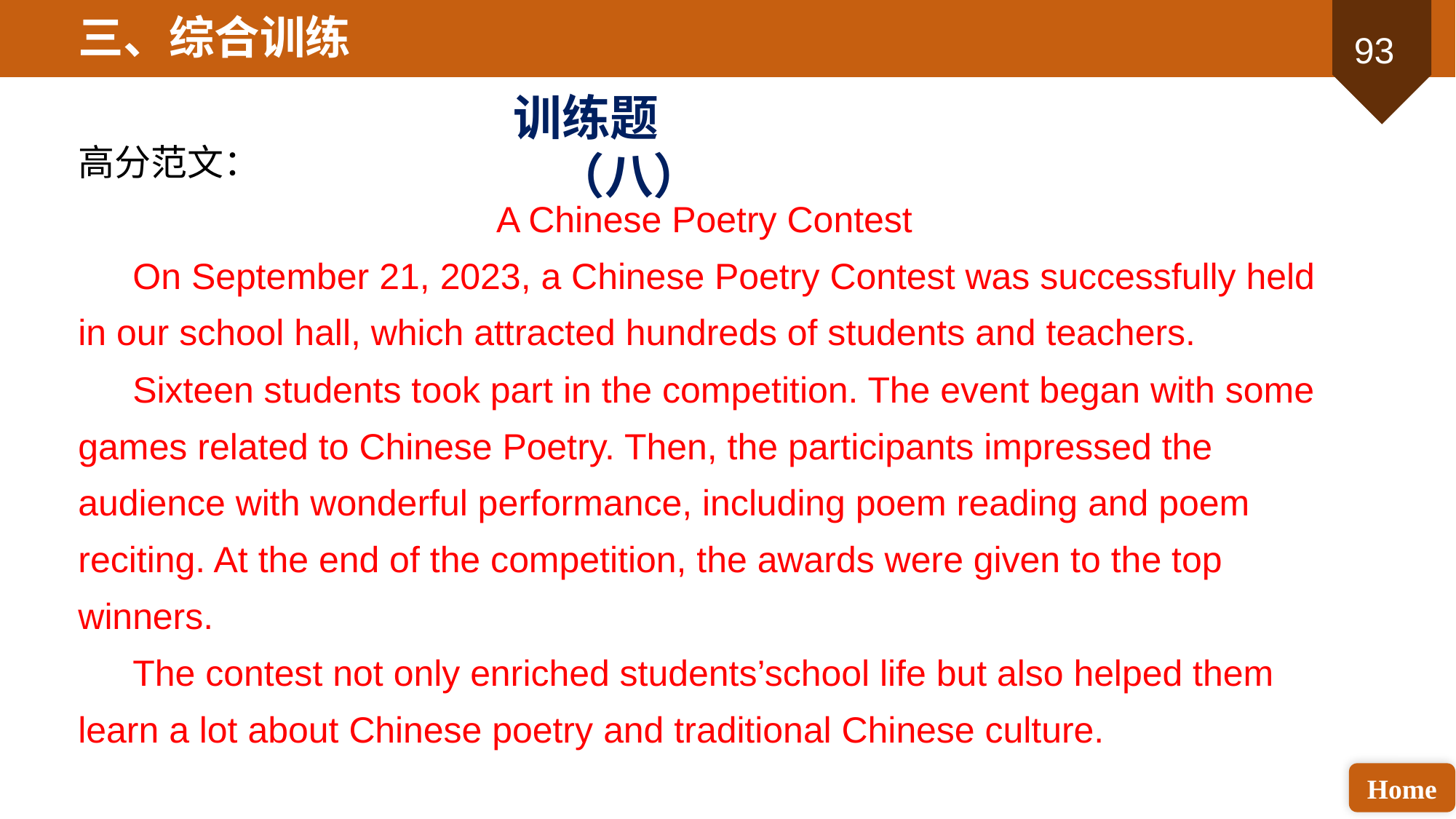

三、综合训练
训练题（八）
高分范文：
A Chinese Poetry Contest
On September 21, 2023, a Chinese Poetry Contest was successfully held in our school hall, which attracted hundreds of students and teachers.
Sixteen students took part in the competition. The event began with some games related to Chinese Poetry. Then, the participants impressed the audience with wonderful performance, including poem reading and poem reciting. At the end of the competition, the awards were given to the top winners.
The contest not only enriched students’school life but also helped them learn a lot about Chinese poetry and traditional Chinese culture.